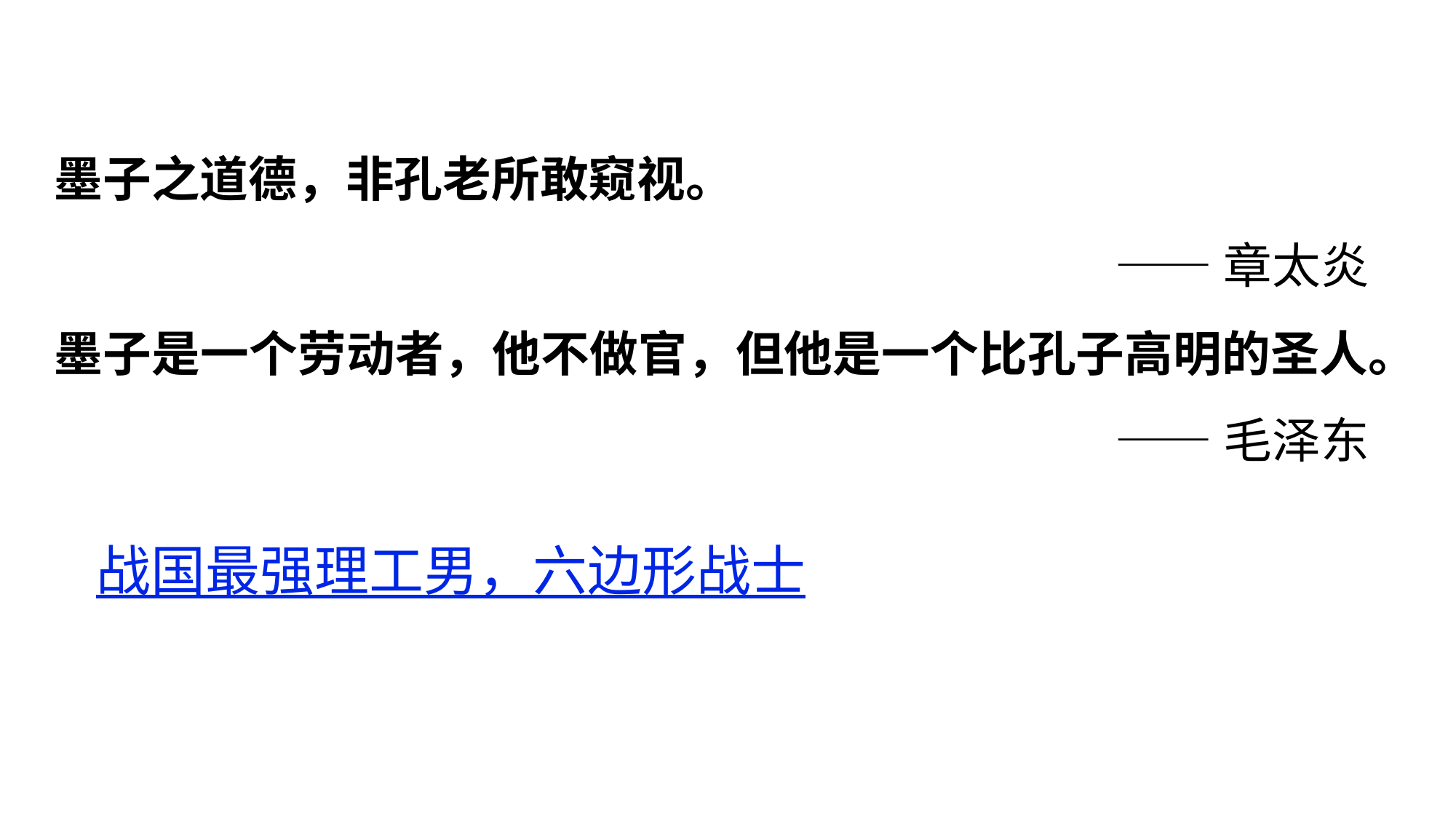

墨子之道德，非孔老所敢窥视。
——章太炎
墨子是一个劳动者，他不做官，但他是一个比孔子高明的圣人。
——毛泽东

战国最强理工男，六边形战士